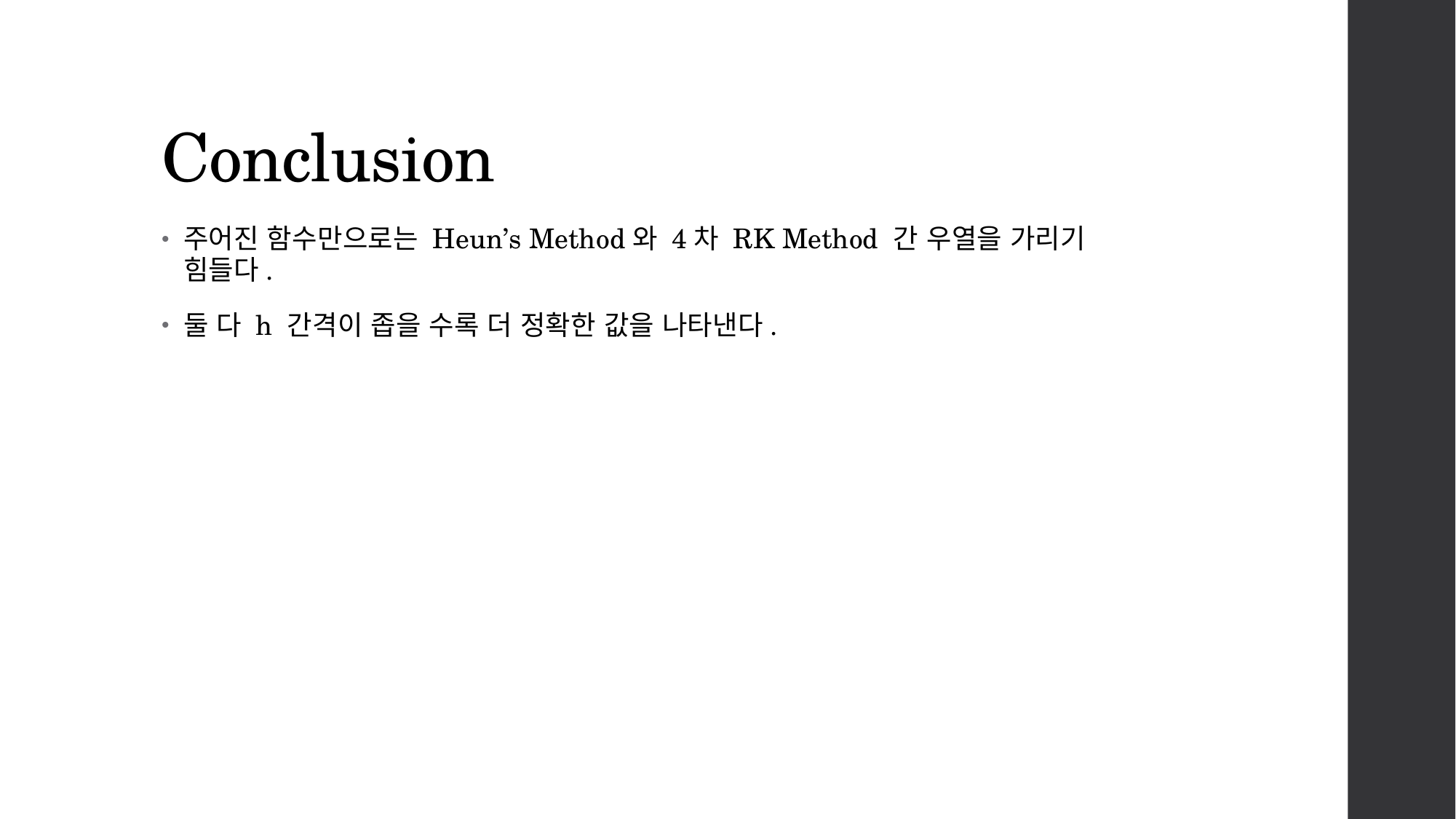

# Conclusion
주어진 함수만으로는 Heun’s Method와 4차 RK Method 간 우열을 가리기 힘들다.
둘 다 h 간격이 좁을 수록 더 정확한 값을 나타낸다.